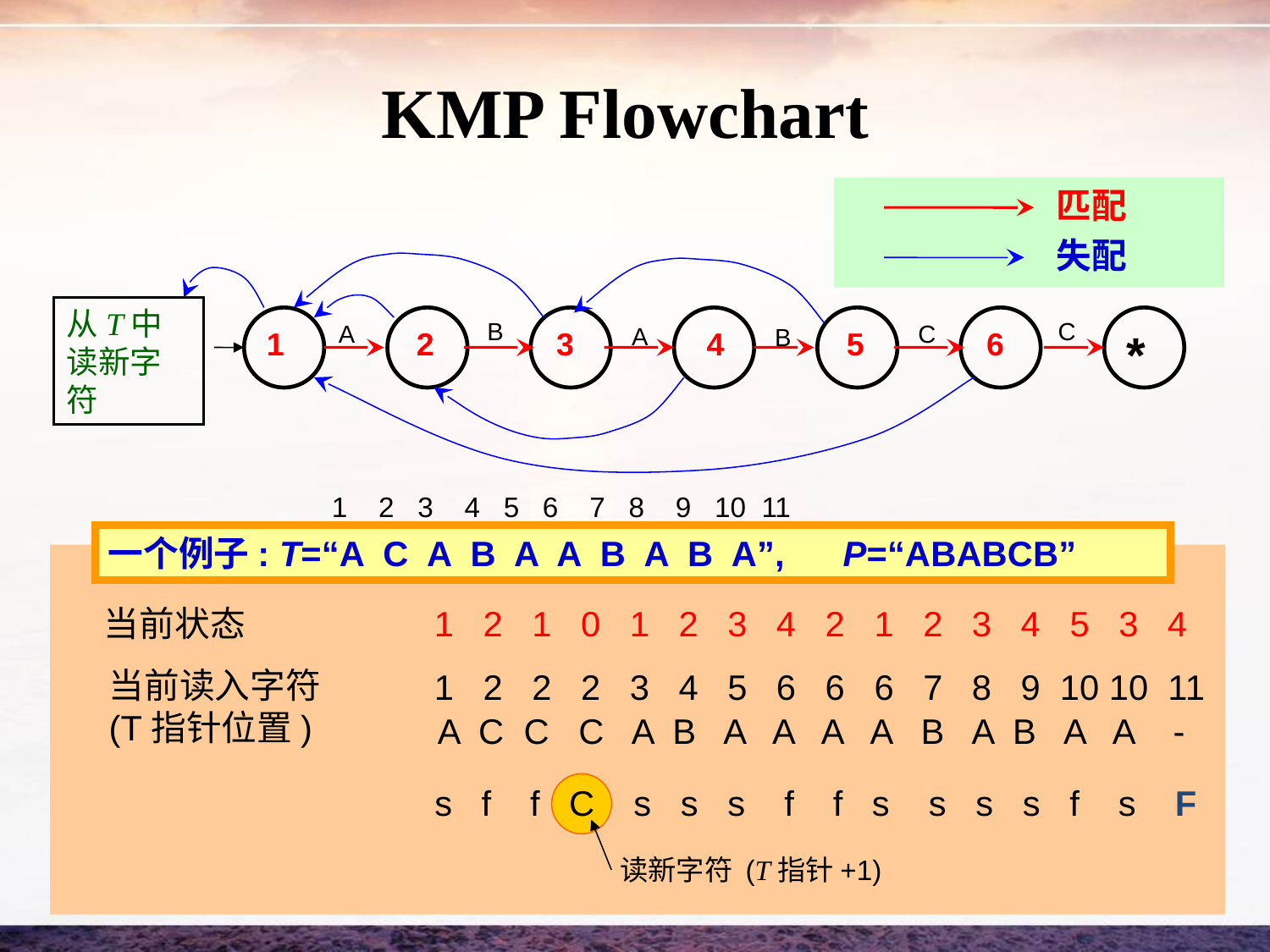

# KMP Flowchart

匹配

失配

从T中读新字符

1
2
3
4
5
6
*

C
B
C
A
A
B
1    2   3    4   5   6    7   8    9   10  11
一个例子: T=“A  C  A  B  A  A  B  A  B  A”,      P=“ABABCB”

当前状态
1   2   1   0   1   2   3   4   2   1   2   3   4   5   3   4
当前读入字符
(T指针位置)
1   2   2   2   3   4   5   6   6   6   7   8   9  10 10  11
A  C  C   C   A  B   A   A   A   A   B   A  B   A   A    -

 s   f    f   C    s   s   s    f    f   s    s   s   s   f    s    F

读新字符 (T指针+1)